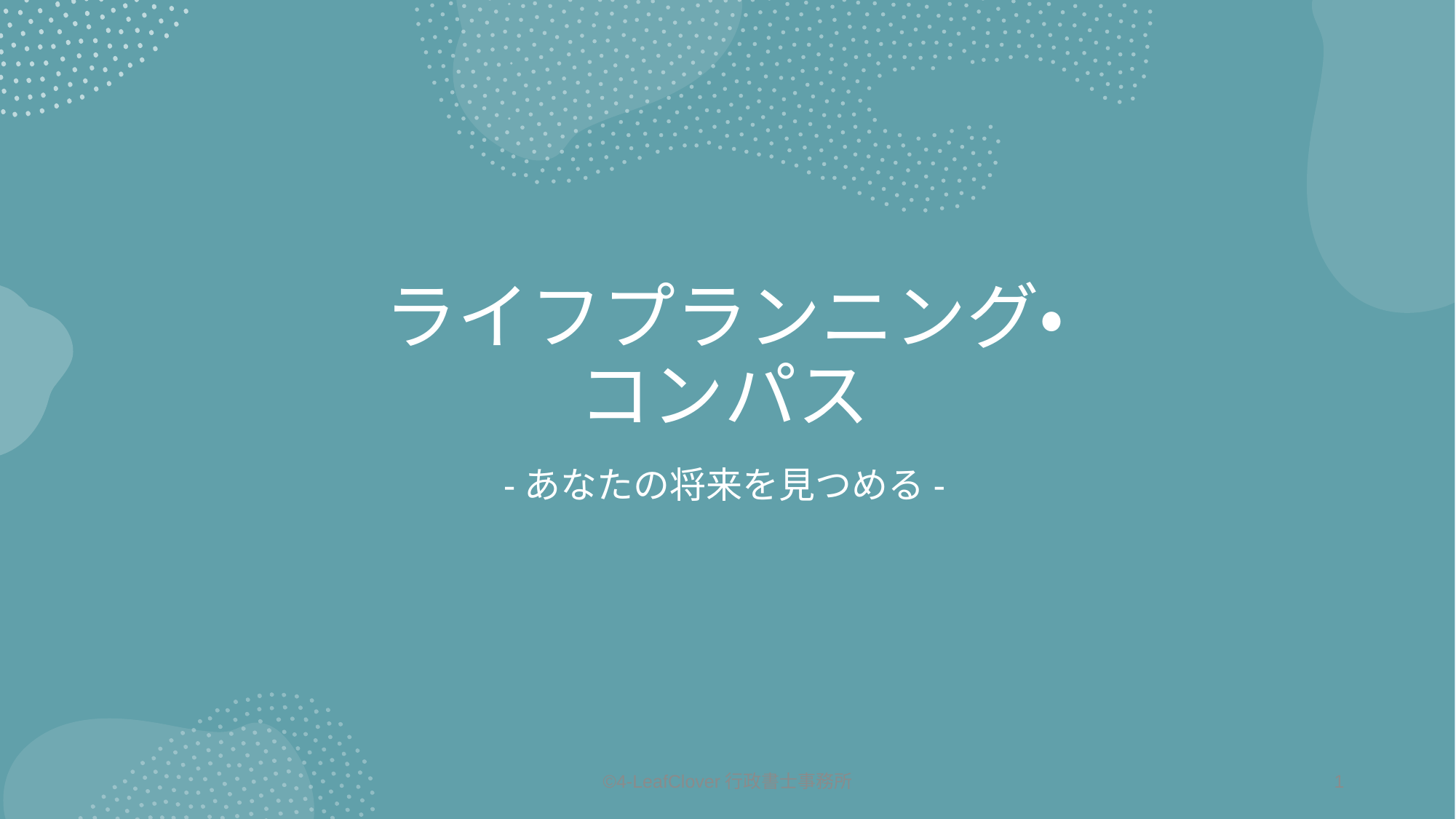

# ライフプランニング・ コンパス
-あなたの将来を見つめる-
©4-LeafClover行政書士事務所
1